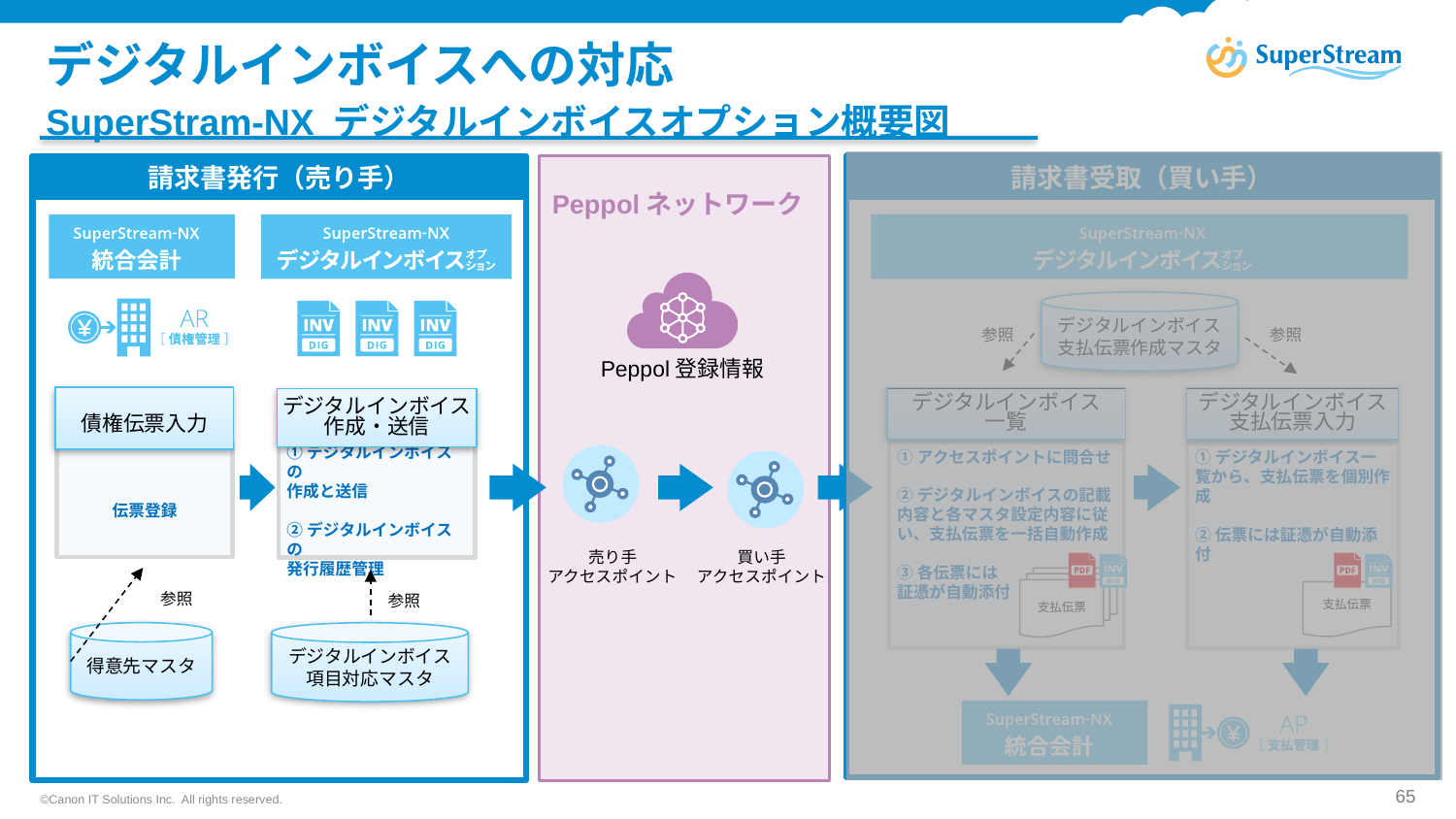

# デジタルインボイスへの対応
SuperStram-NX デジタルインボイスオプション概要図

請求書受取（買い手）

請求書発行（売り手）
Peppolネットワーク

デジタルインボイス支払伝票作成マスタ

参照
参照
Peppol登録情報
債権伝票入力
デジタルインボイス
一覧
デジタルインボイス
支払伝票入力
デジタルインボイス作成・送信
①アクセスポイントに問合せ

②デジタルインボイスの記載内容と各マスタ設定内容に従い、支払伝票を一括自動作成

③各伝票には
証憑が自動添付

伝票登録

①デジタルインボイスの
作成と送信

②デジタルインボイスの
発行履歴管理
①デジタルインボイス一覧から、支払伝票を個別作成

②伝票には証憑が自動添付

売り手
アクセスポイント
買い手
アクセスポイント

支払伝票
参照
支払伝票
参照
得意先マスタ
デジタルインボイス項目対応マスタ

©Canon IT Solutions Inc.  All rights reserved.
65